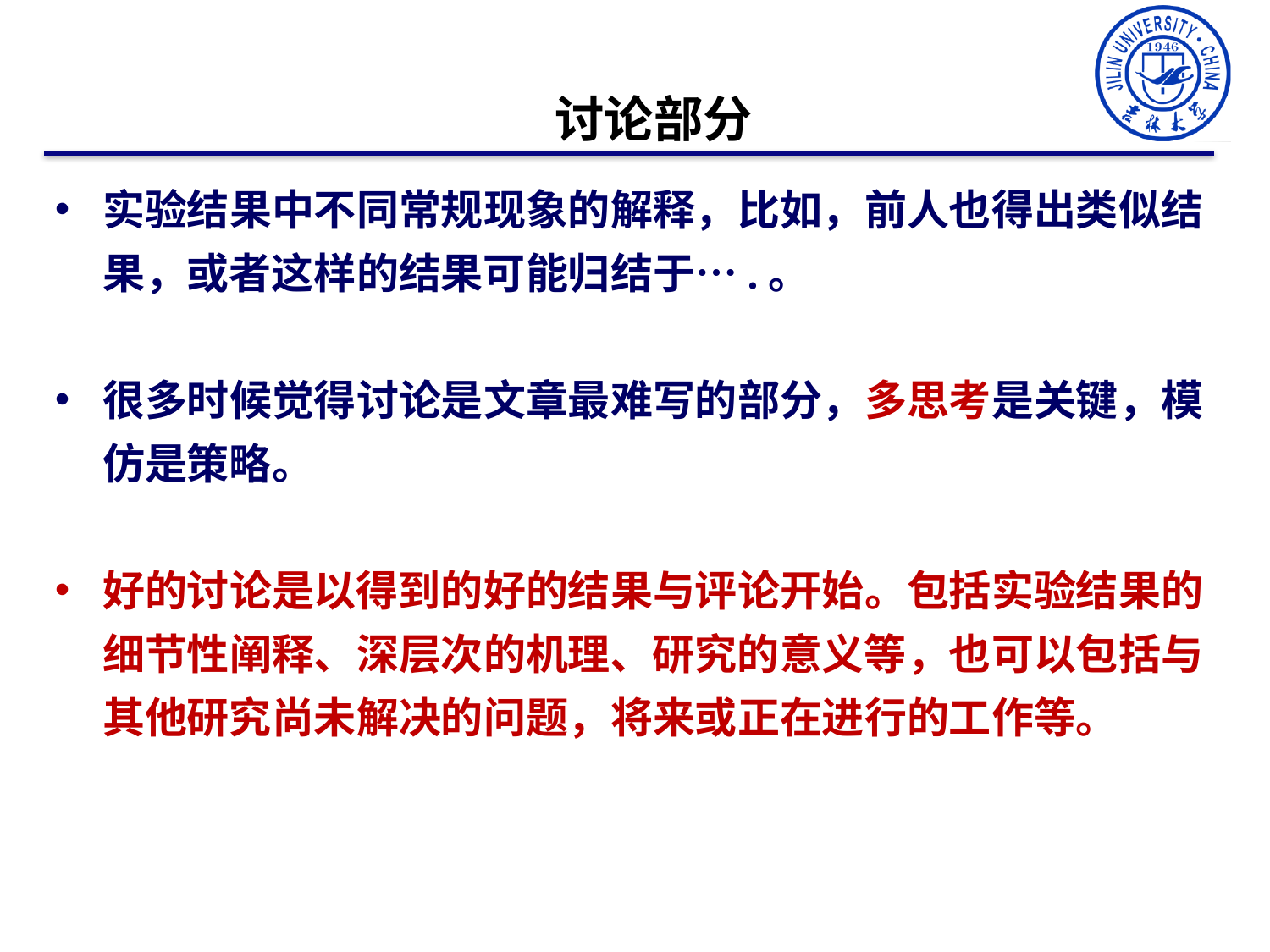

讨论部分
实验结果中不同常规现象的解释，比如，前人也得出类似结果，或者这样的结果可能归结于….。

很多时候觉得讨论是文章最难写的部分，多思考是关键，模仿是策略。

好的讨论是以得到的好的结果与评论开始。包括实验结果的细节性阐释、深层次的机理、研究的意义等，也可以包括与其他研究尚未解决的问题，将来或正在进行的工作等。